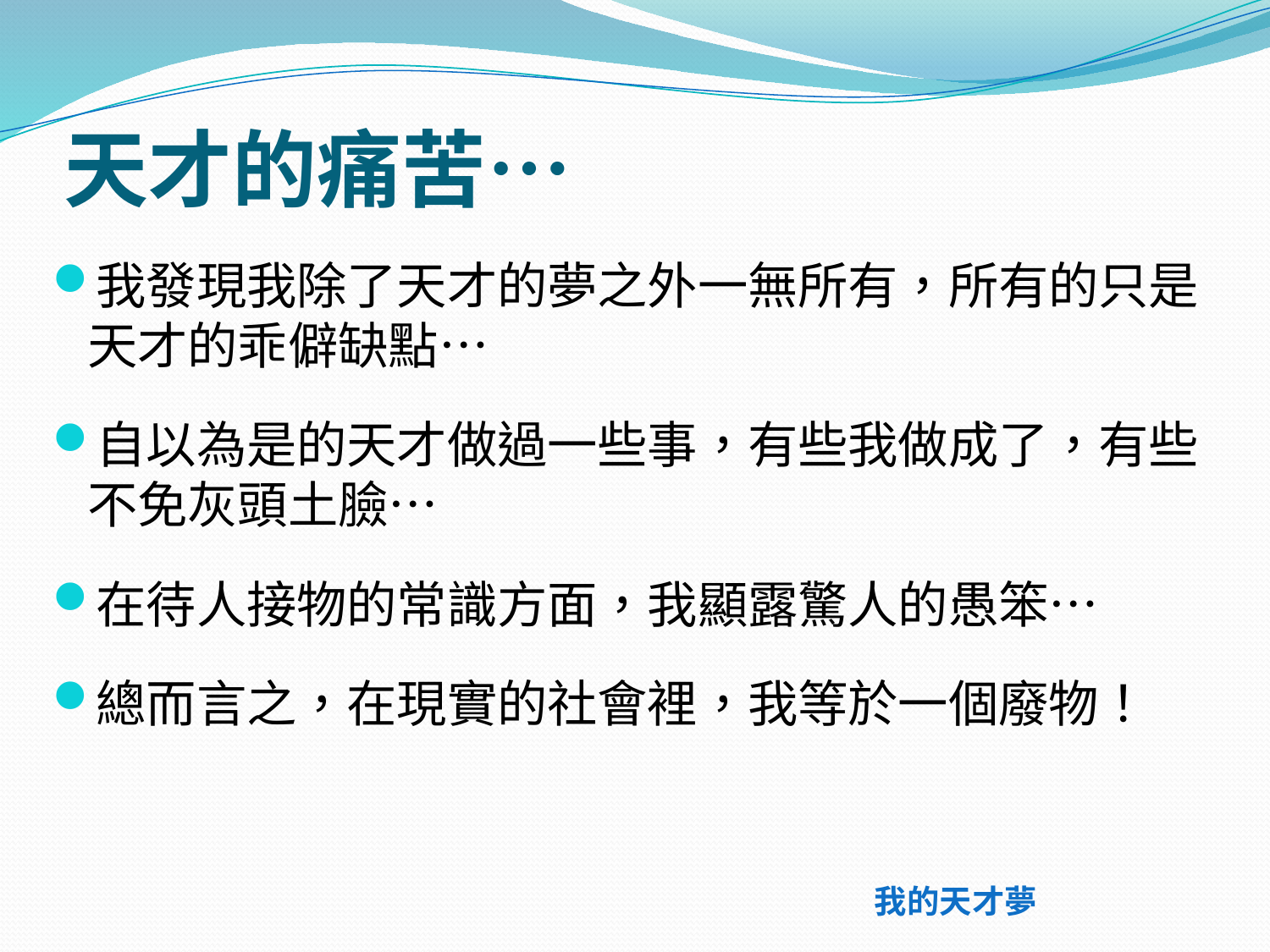

# 天才的痛苦…
我發現我除了天才的夢之外一無所有，所有的只是天才的乖僻缺點…
自以為是的天才做過一些事，有些我做成了，有些不免灰頭土臉…
在待人接物的常識方面，我顯露驚人的愚笨…
總而言之，在現實的社會裡，我等於一個廢物！

                                                                                                              我的天才夢